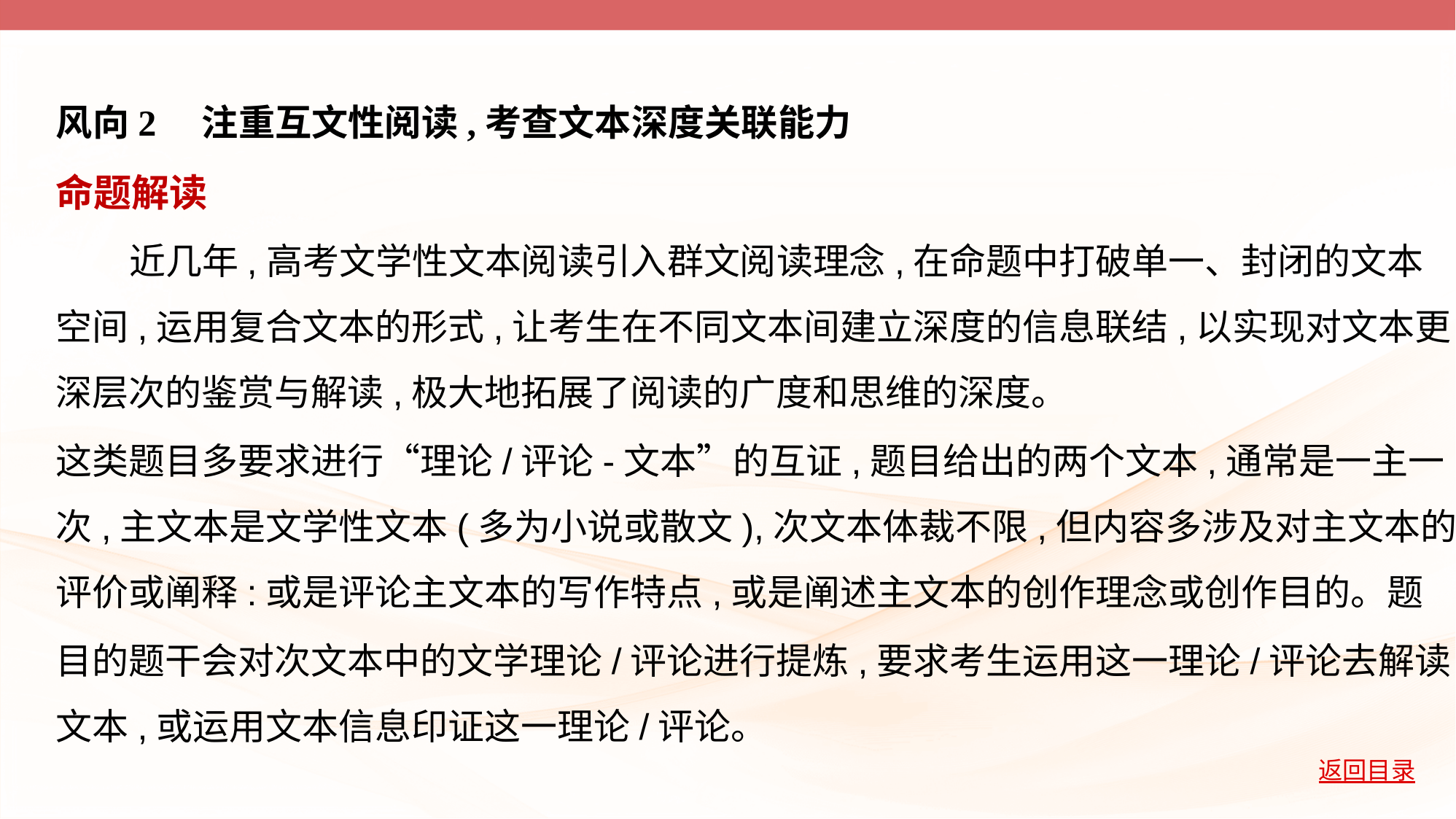

风向2　注重互文性阅读,考查文本深度关联能力
命题解读
　　近几年,高考文学性文本阅读引入群文阅读理念,在命题中打破单一、封闭的文本
空间,运用复合文本的形式,让考生在不同文本间建立深度的信息联结,以实现对文本更
深层次的鉴赏与解读,极大地拓展了阅读的广度和思维的深度。
这类题目多要求进行“理论/评论-文本”的互证,题目给出的两个文本,通常是一主一
次,主文本是文学性文本(多为小说或散文),次文本体裁不限,但内容多涉及对主文本的
评价或阐释:或是评论主文本的写作特点,或是阐述主文本的创作理念或创作目的。题
目的题干会对次文本中的文学理论/评论进行提炼,要求考生运用这一理论/评论去解读
文本,或运用文本信息印证这一理论/评论。